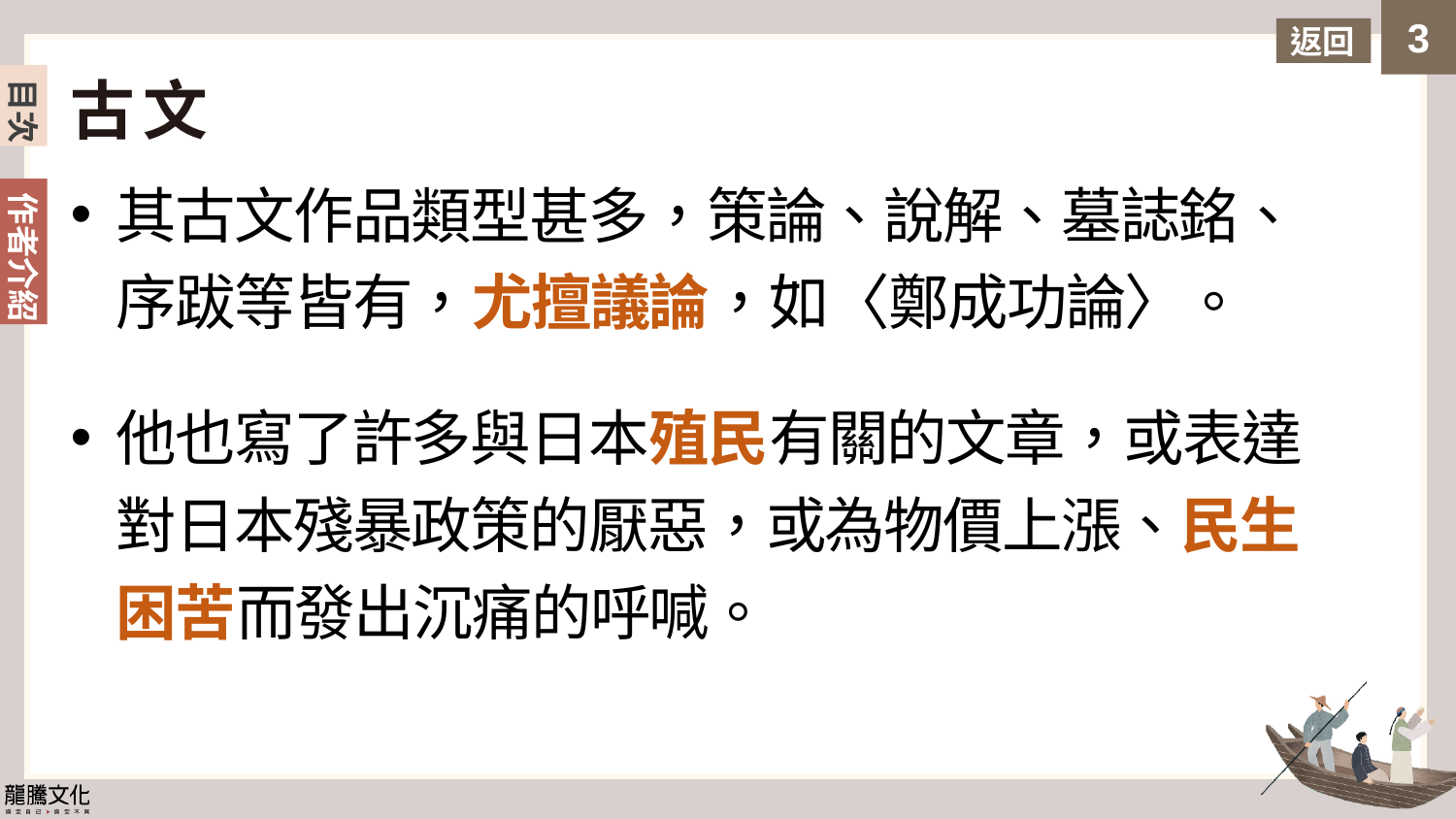

返回
古文
其古文作品類型甚多，策論、說解、墓誌銘、序跋等皆有，尤擅議論，如〈鄭成功論〉。
他也寫了許多與日本殖民有關的文章，或表達對日本殘暴政策的厭惡，或為物價上漲、民生困苦而發出沉痛的呼喊。